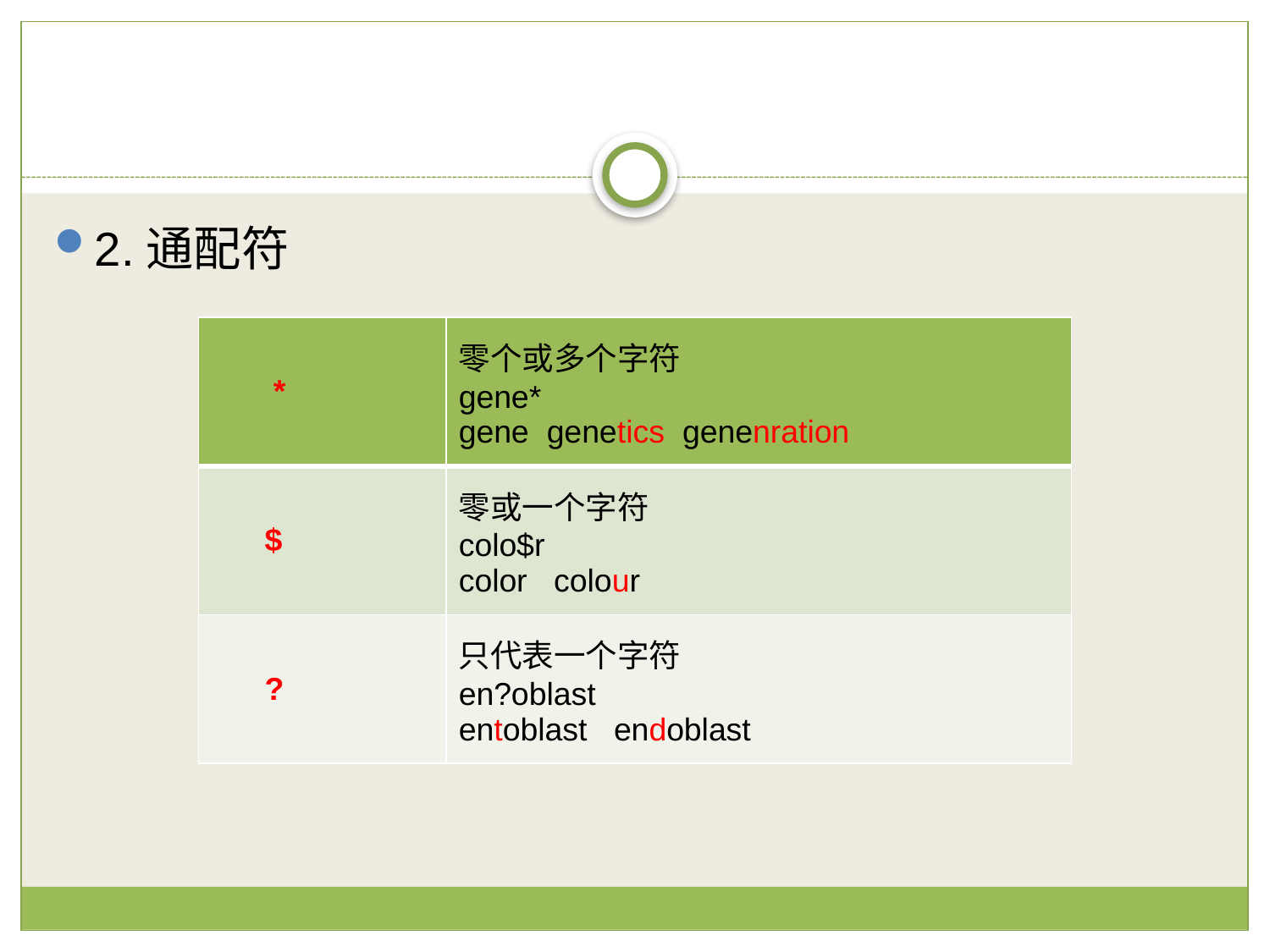

2.通配符
| \* | 零个或多个字符 gene\* gene genetics genenration |
| --- | --- |
| $ | 零或一个字符 colo$r color colour |
| ? | 只代表一个字符 en?oblast entoblast endoblast |